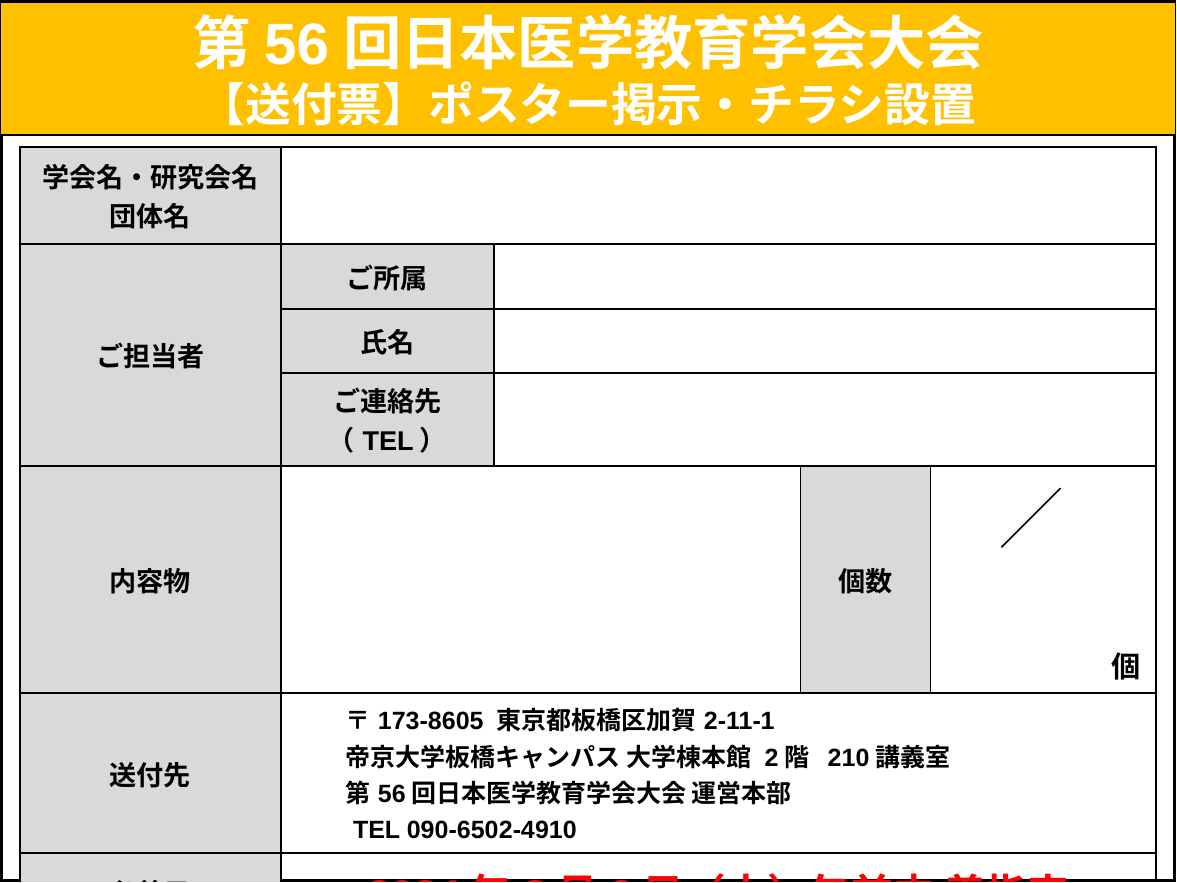

第56回日本医学教育学会大会
【送付票】ポスター掲示・チラシ設置
| 学会名・研究会名 団体名 |  |  |  |  |
| --- | --- | --- | --- | --- |
| ご担当者 | ご所属 |  |  |  |
|  | 氏名 |  |  |  |
|  | ご連絡先（TEL） |  |  |  |
| 内容物 |  |  | 個数 | 個 |
| 送付先 | 〒173-8605 東京都板橋区加賀2-11-1 　　帝京大学板橋キャンパス 大学棟本館 2階 210講義室 　　第56回日本医学教育学会大会 運営本部 　　TEL 090-6502-4910 |  |  |  |
| 必着日 | 2024年8月8日（木）午前中 着指定 |  |  |  |
| ※必要事項を全てご記入の上、必ず荷物側面の見えやすい場所に全ての荷物に貼付してください。 ※本送付状はカラーで印刷をお願いします。 |  |  |  |  |